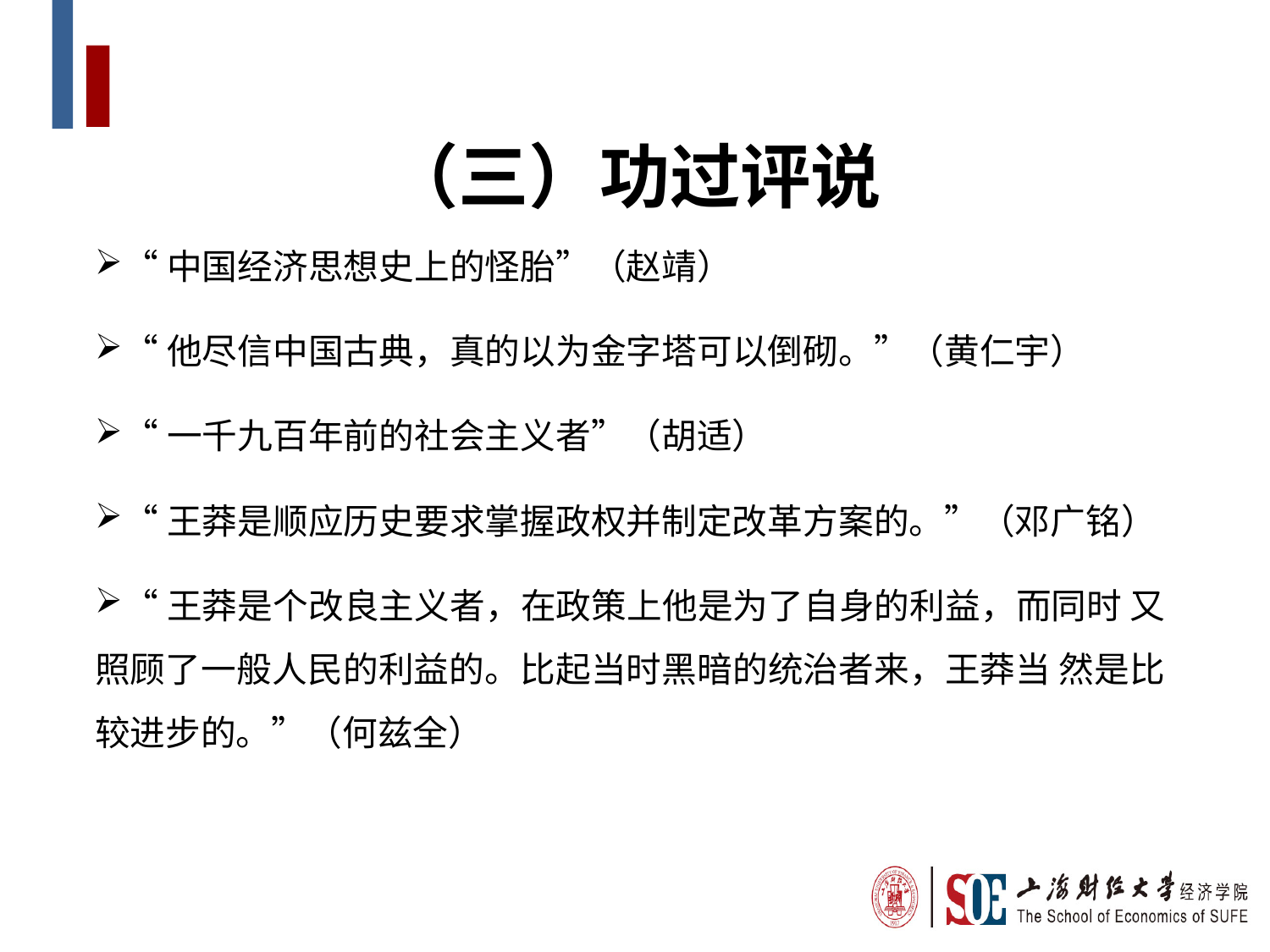

（三）功过评说
“中国经济思想史上的怪胎”（赵靖）
“他尽信中国古典，真的以为金字塔可以倒砌。”（黄仁宇）
“一千九百年前的社会主义者”（胡适）
“王莽是顺应历史要求掌握政权并制定改革方案的。”（邓广铭）
“王莽是个改良主义者，在政策上他是为了自身的利益，而同时 又照顾了一般人民的利益的。比起当时黑暗的统治者来，王莽当 然是比较进步的。”（何兹全）